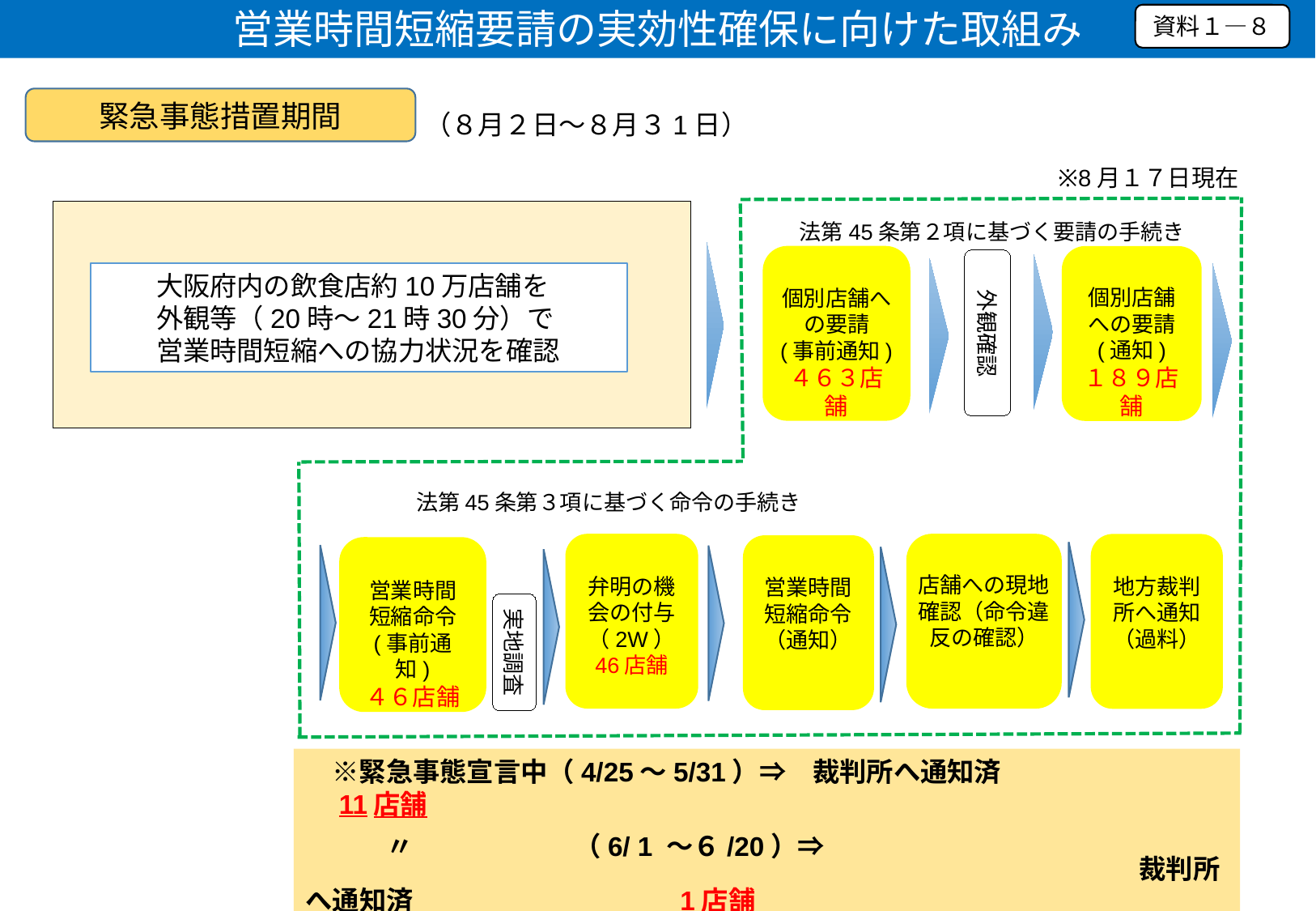

営業時間短縮要請の実効性確保に向けた取組み
資料１―８
緊急事態措置期間
（８月２日～８月３1日）
※8月１７日現在

法第45条第２項に基づく要請の手続き

個別店舗への要請
(事前通知)
４６３店舗

個別店舗への要請
(通知)
１８９店舗

外観確認

　　大阪府内の飲食店約10万店舗を
　　外観等（20時～21時30分）で
　　営業時間短縮への協力状況を確認

法第45条第３項に基づく命令の手続き

弁明の機会の付与
（2W）
46店舗

店舗への現地確認（命令違反の確認）

地方裁判所へ通知
（過料）

営業時間短縮命令（通知）

営業時間
短縮命令
(事前通知)
４６店舗

実地調査

　※緊急事態宣言中（4/25～5/31）⇒　裁判所へ通知済　　　　　　　　 　11店舗

　　　　　　　　　　　　　　　　　　　　　　　　　　　　　　　裁判所へ通知済　　　　　　　　 　  1店舗
                                                        裁判所へ通知に向け協議中　20店舗
　〃　　　　　　（6/ 1 ～６/20）⇒